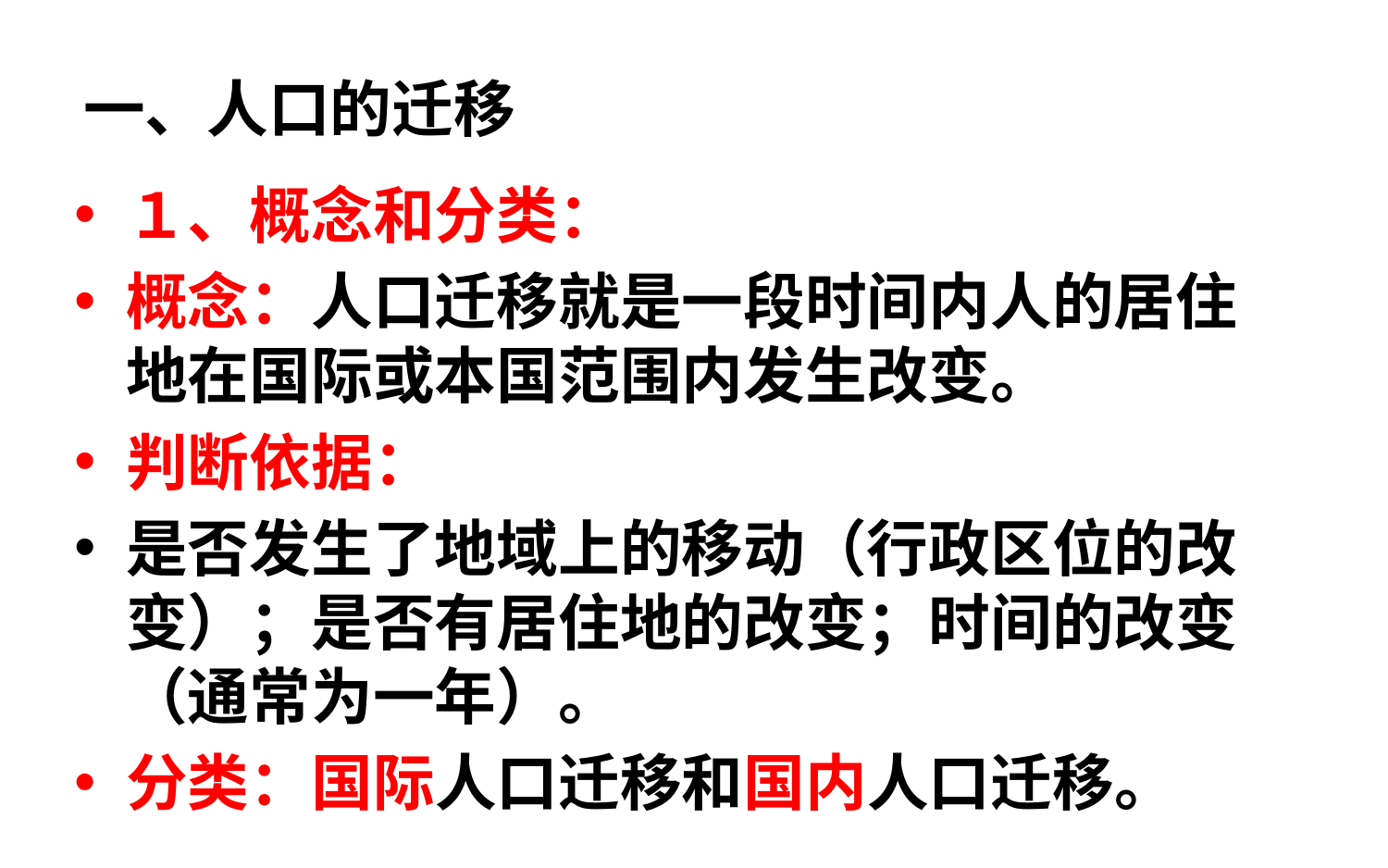

# 一、人口的迁移
１、概念和分类：
概念：人口迁移就是一段时间内人的居住地在国际或本国范围内发生改变。
判断依据：
是否发生了地域上的移动（行政区位的改变）；是否有居住地的改变；时间的改变（通常为一年）。
分类：国际人口迁移和国内人口迁移。